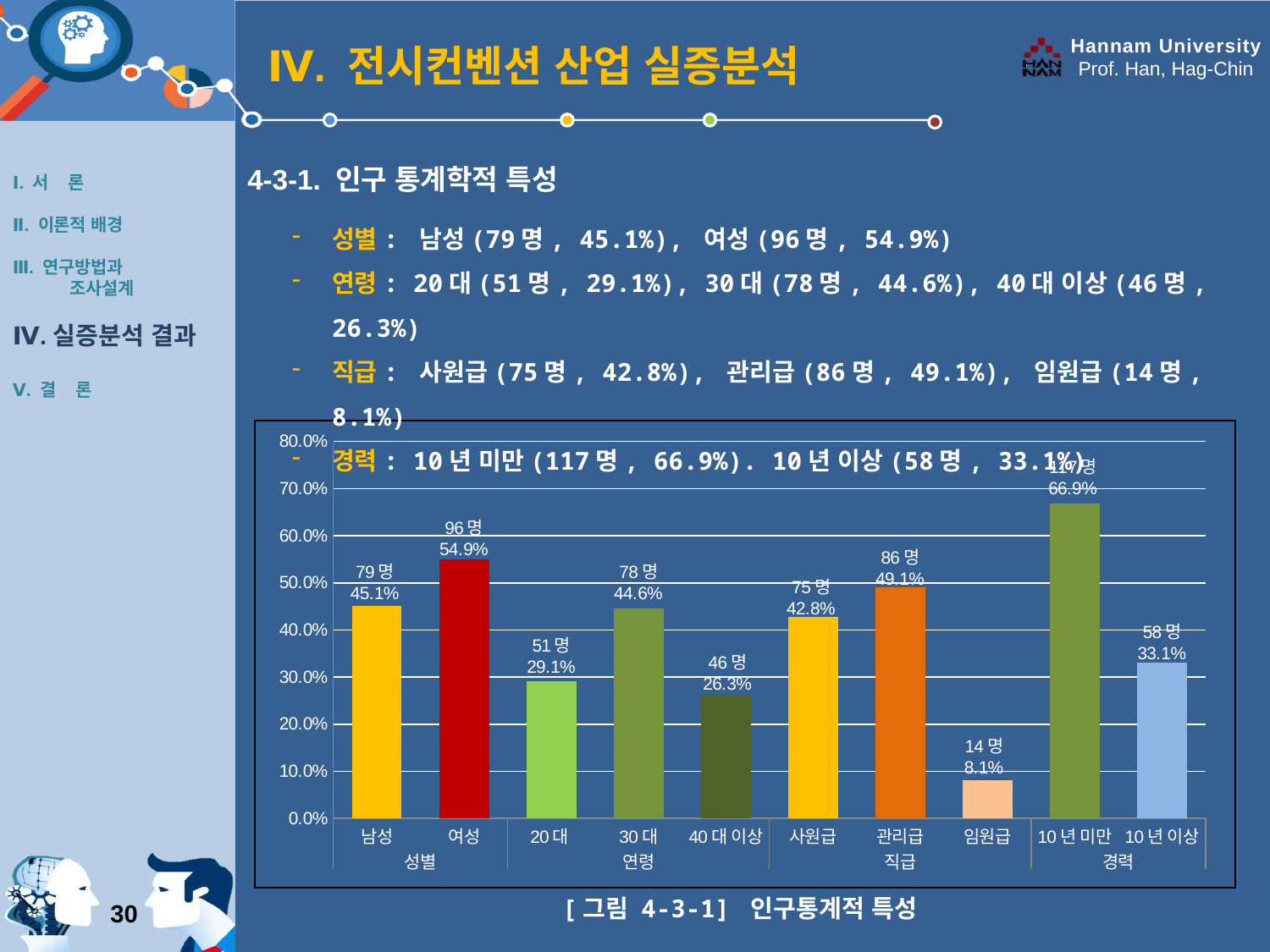

Ⅳ. 전시컨벤션 산업 실증분석
Ⅰ. 서    론

Ⅱ. 이론적 배경

Ⅲ. 연구방법과
           조사설계

Ⅳ.실증분석 결과

Ⅴ. 결    론
4-3-1. 인구 통계학적 특성
성별: 남성(79명, 45.1%), 여성(96명, 54.9%)
연령: 20대(51명, 29.1%), 30대(78명, 44.6%), 40대 이상(46명, 26.3%)
직급: 사원급(75명, 42.8%), 관리급(86명, 49.1%), 임원급(14명, 8.1%)
경력: 10년 미만(117명, 66.9%). 10년 이상(58명, 33.1%)
|  |
| --- |

### Chart

| Category |  |
|---|---|
| 남성 | 0.451 |
| 여성 | 0.549 |
| 20대  | 0.291 |
| 30대 | 0.446 |
| 40대 이상 | 0.263 |
| 사원급 | 0.428 |
| 관리급 | 0.491 |
| 임원급 | 0.081 |
| 10년 미만 | 0.669 |
| 10년 이상 | 0.331 |
[그림 4-3-1] 인구통계적 특성